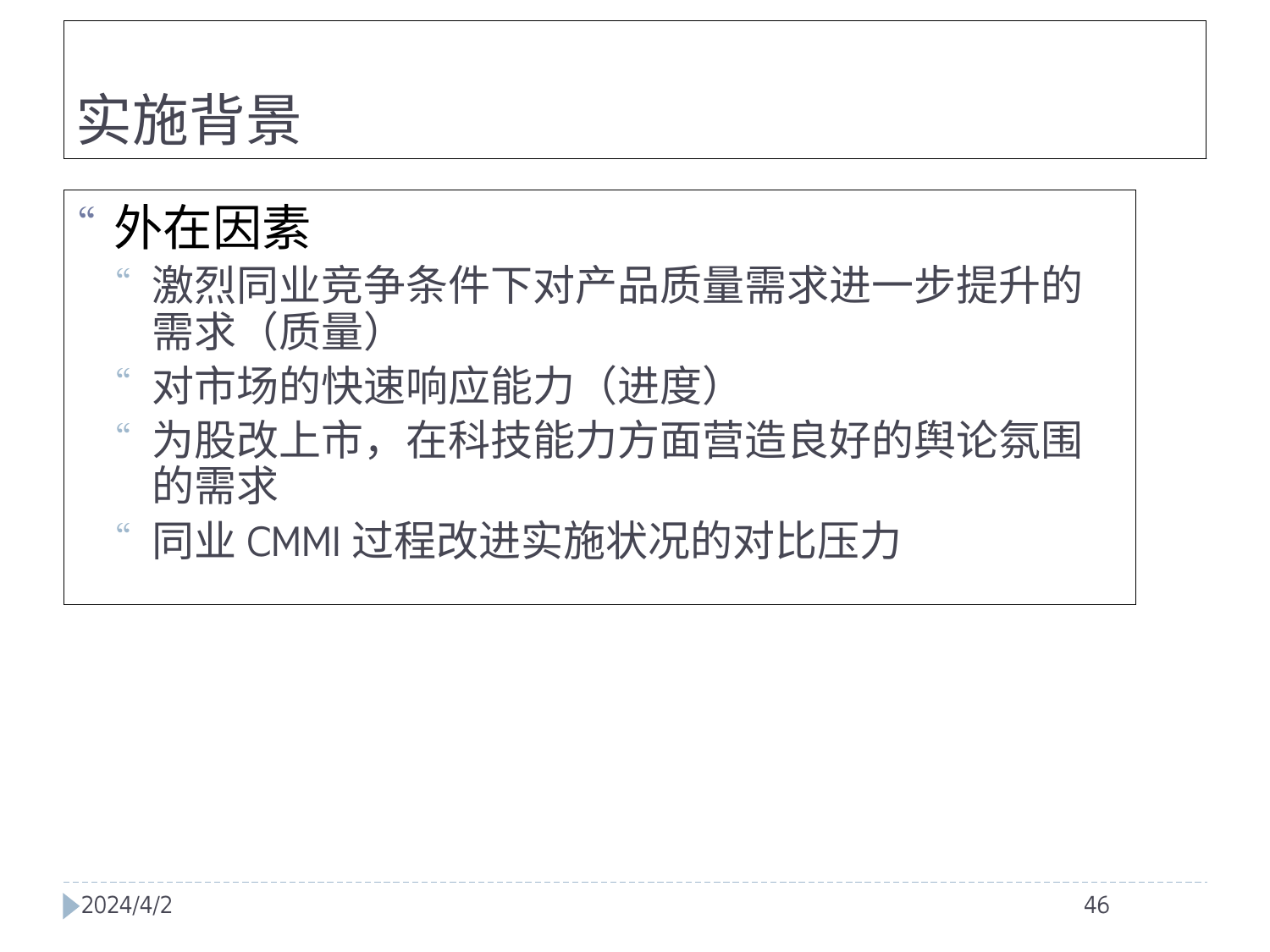

实施背景
外在因素
激烈同业竞争条件下对产品质量需求进一步提升的需求（质量）
对市场的快速响应能力（进度）
为股改上市，在科技能力方面营造良好的舆论氛围的需求
同业CMMI过程改进实施状况的对比压力
2024/4/2
46